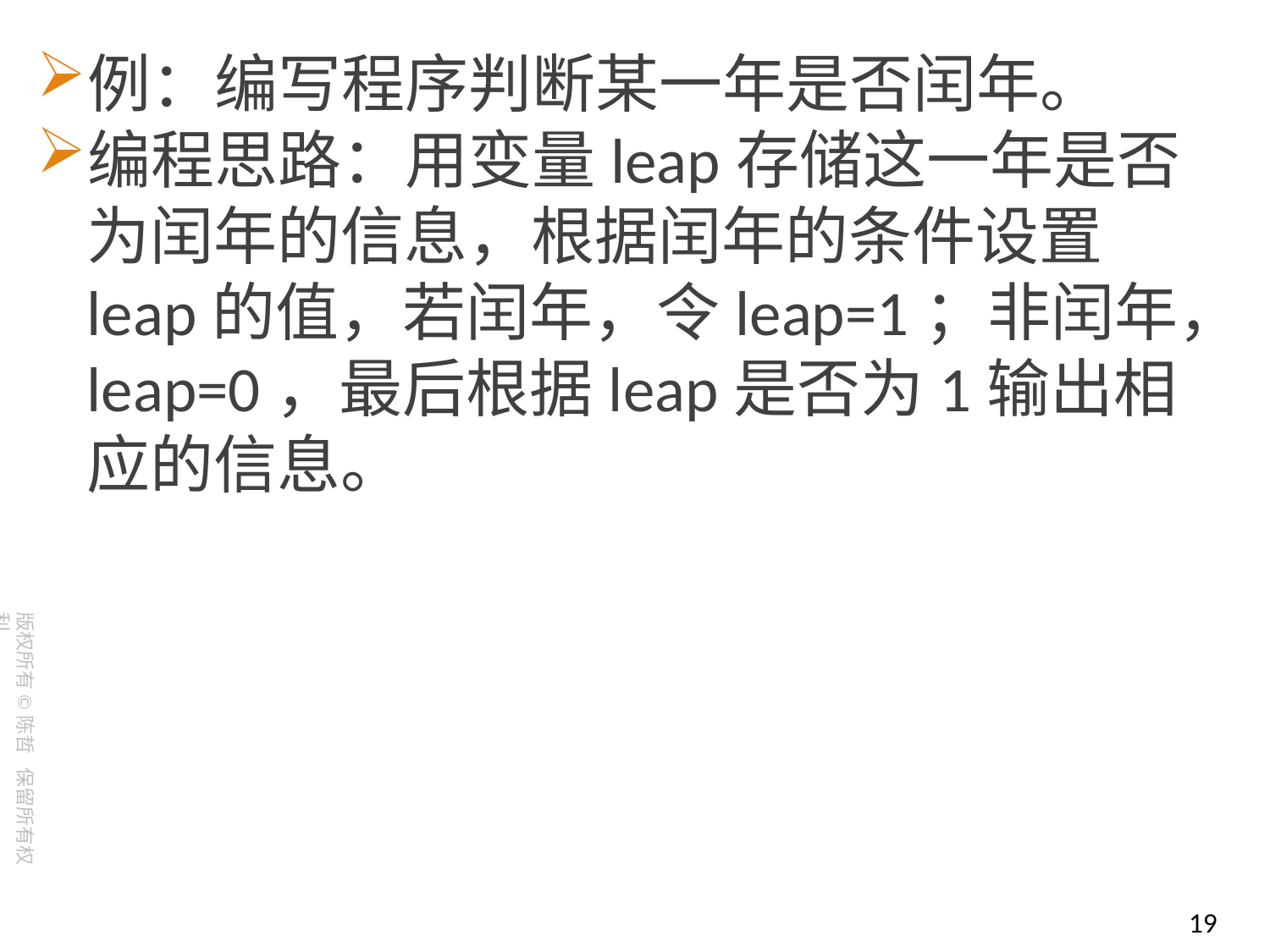

例：编写程序判断某一年是否闰年。
编程思路：用变量leap存储这一年是否为闰年的信息，根据闰年的条件设置leap的值，若闰年，令leap=1；非闰年，leap=0，最后根据leap是否为1输出相应的信息。
19